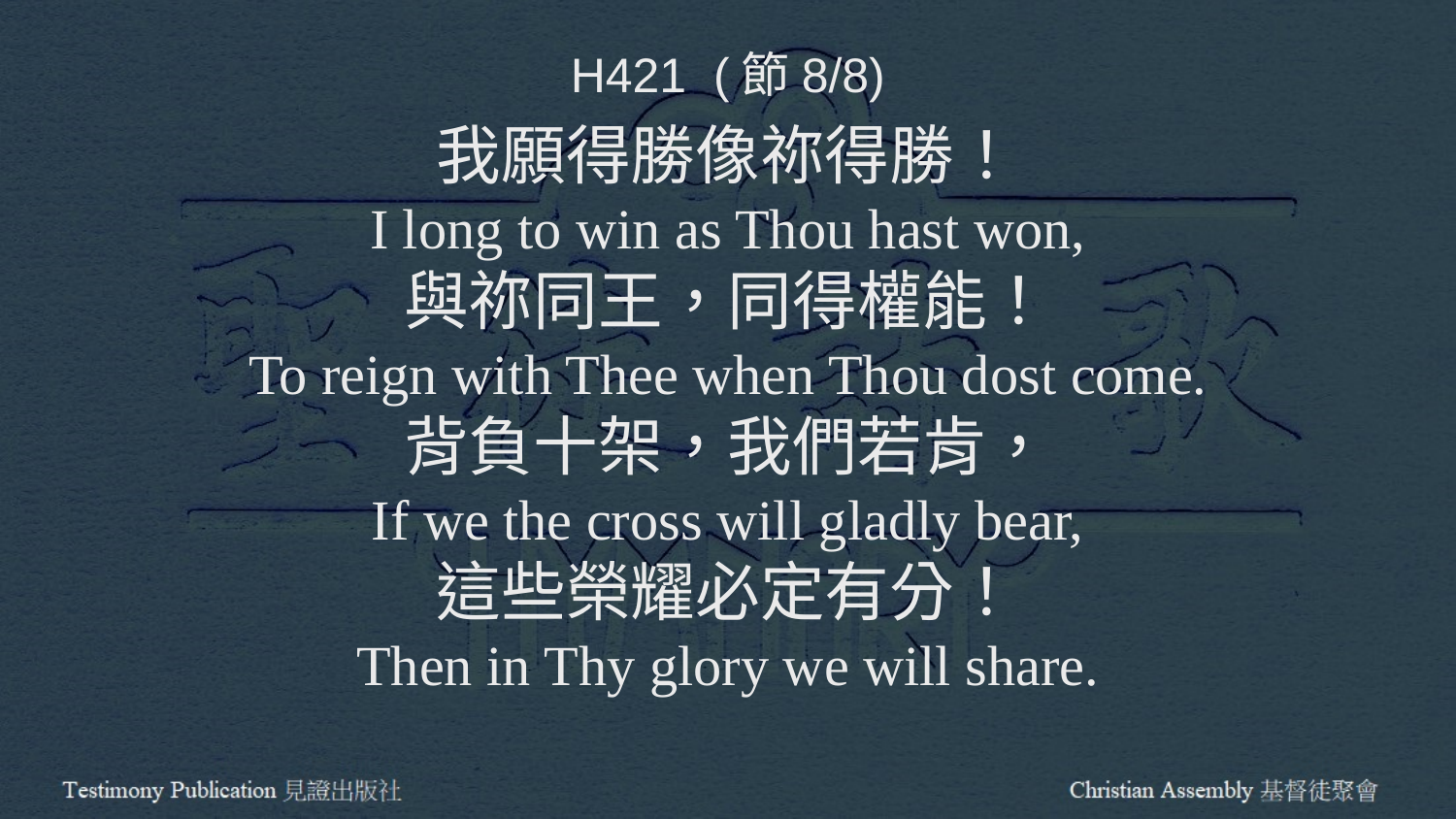

H421  (節8/8)
我願得勝像祢得勝！
I long to win as Thou hast won,
與祢同王，同得權能！
To reign with Thee when Thou dost come.
背負十架，我們若肯，
If we the cross will gladly bear,
這些榮耀必定有分！
Then in Thy glory we will share.